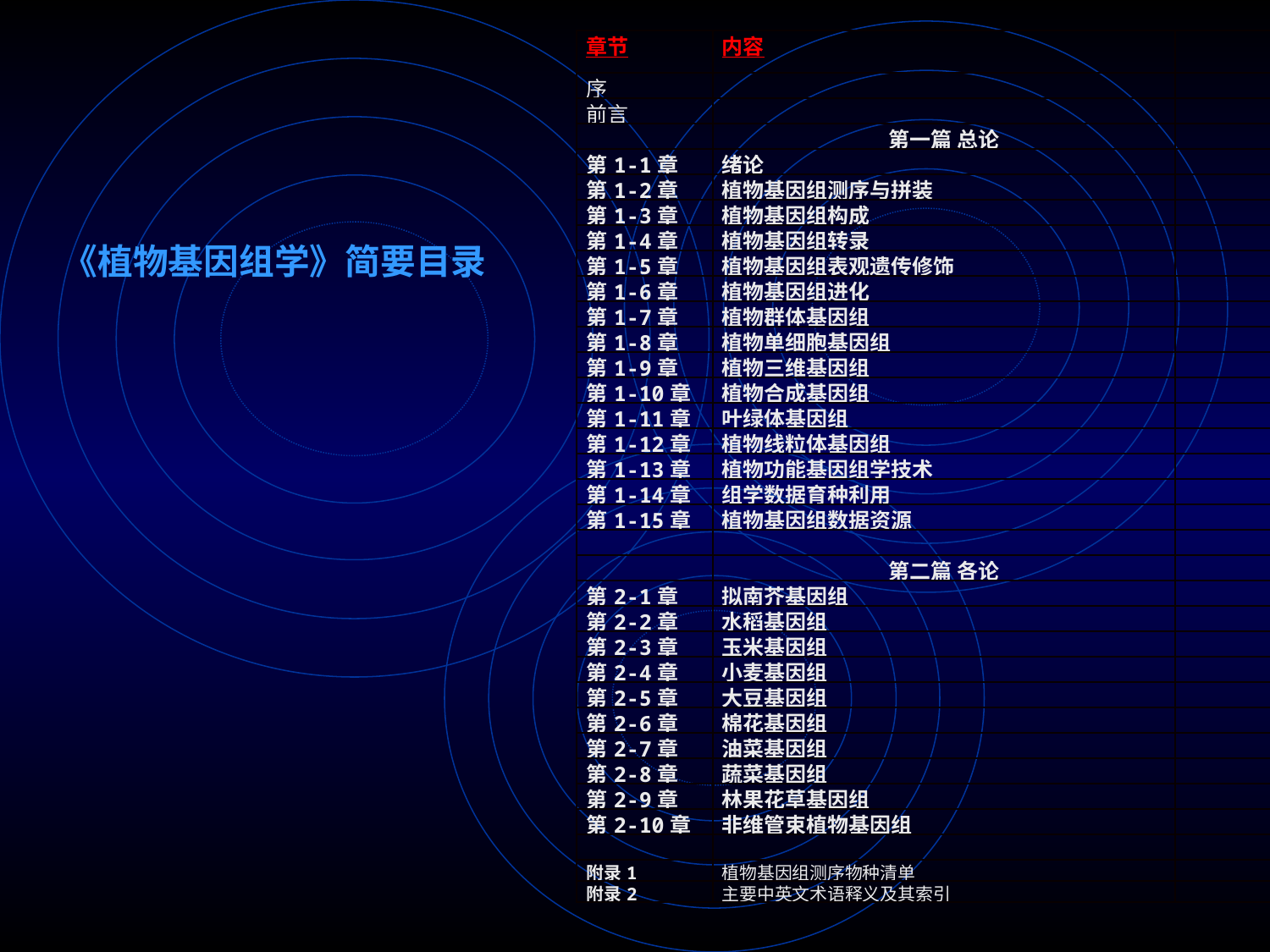

| 章节 | 内容 |  |
| --- | --- | --- |
| 序 |  |  |
| 前言 |  |  |
|  | 第一篇 总论 |  |
| 第1-1章 | 绪论 |  |
| 第1-2章 | 植物基因组测序与拼装 |  |
| 第1-3章 | 植物基因组构成 |  |
| 第1-4章 | 植物基因组转录 |  |
| 第1-5章 | 植物基因组表观遗传修饰 |  |
| 第1-6章 | 植物基因组进化 |  |
| 第1-7章 | 植物群体基因组 |  |
| 第1-8章 | 植物单细胞基因组 |  |
| 第1-9章 | 植物三维基因组 |  |
| 第1-10章 | 植物合成基因组 |  |
| 第1-11章 | 叶绿体基因组 |  |
| 第1-12章 | 植物线粒体基因组 |  |
| 第1-13章 | 植物功能基因组学技术 |  |
| 第1-14章 | 组学数据育种利用 |  |
| 第1-15章 | 植物基因组数据资源 |  |
|  |  |  |
|  | 第二篇 各论 |  |
| 第2-1章 | 拟南芥基因组 |  |
| 第2-2章 | 水稻基因组 |  |
| 第2-3章 | 玉米基因组 |  |
| 第2-4章 | 小麦基因组 |  |
| 第2-5章 | 大豆基因组 |  |
| 第2-6章 | 棉花基因组 |  |
| 第2-7章 | 油菜基因组 |  |
| 第2-8章 | 蔬菜基因组 |  |
| 第2-9章 | 林果花草基因组 |  |
| 第2-10章 | 非维管束植物基因组 |  |
|  |  |  |
| 附录1 | 植物基因组测序物种清单 |  |
| 附录2 | 主要中英文术语释义及其索引 |  |
《植物基因组学》简要目录